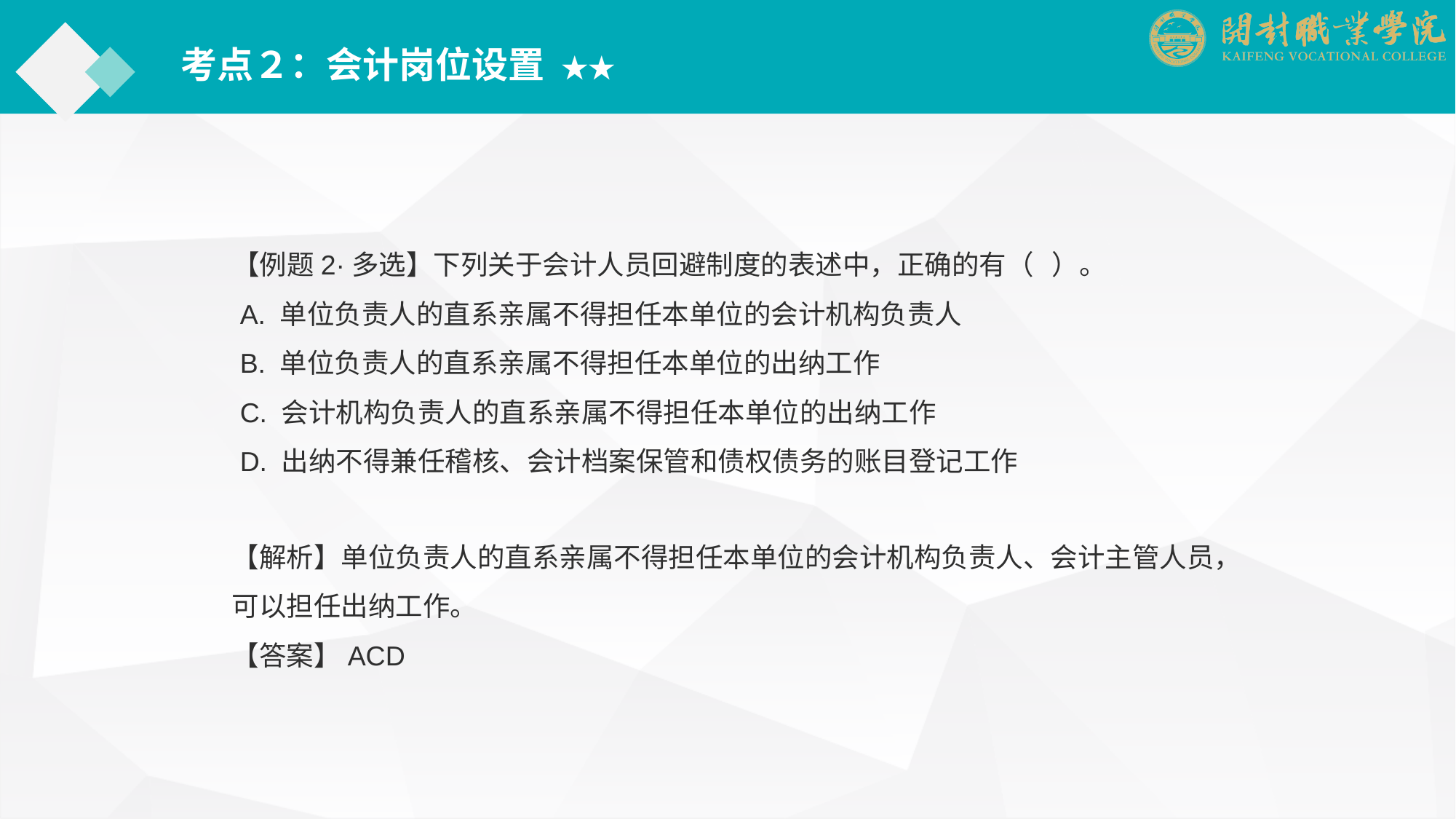

考点２：会计岗位设置  ★★
【例题2·多选】下列关于会计人员回避制度的表述中，正确的有（   ）。
 A. 单位负责人的直系亲属不得担任本单位的会计机构负责人
 B. 单位负责人的直系亲属不得担任本单位的出纳工作
 C. 会计机构负责人的直系亲属不得担任本单位的出纳工作
 D. 出纳不得兼任稽核、会计档案保管和债权债务的账目登记工作
【解析】单位负责人的直系亲属不得担任本单位的会计机构负责人、会计主管人员，可以担任出纳工作。
【答案】ACD